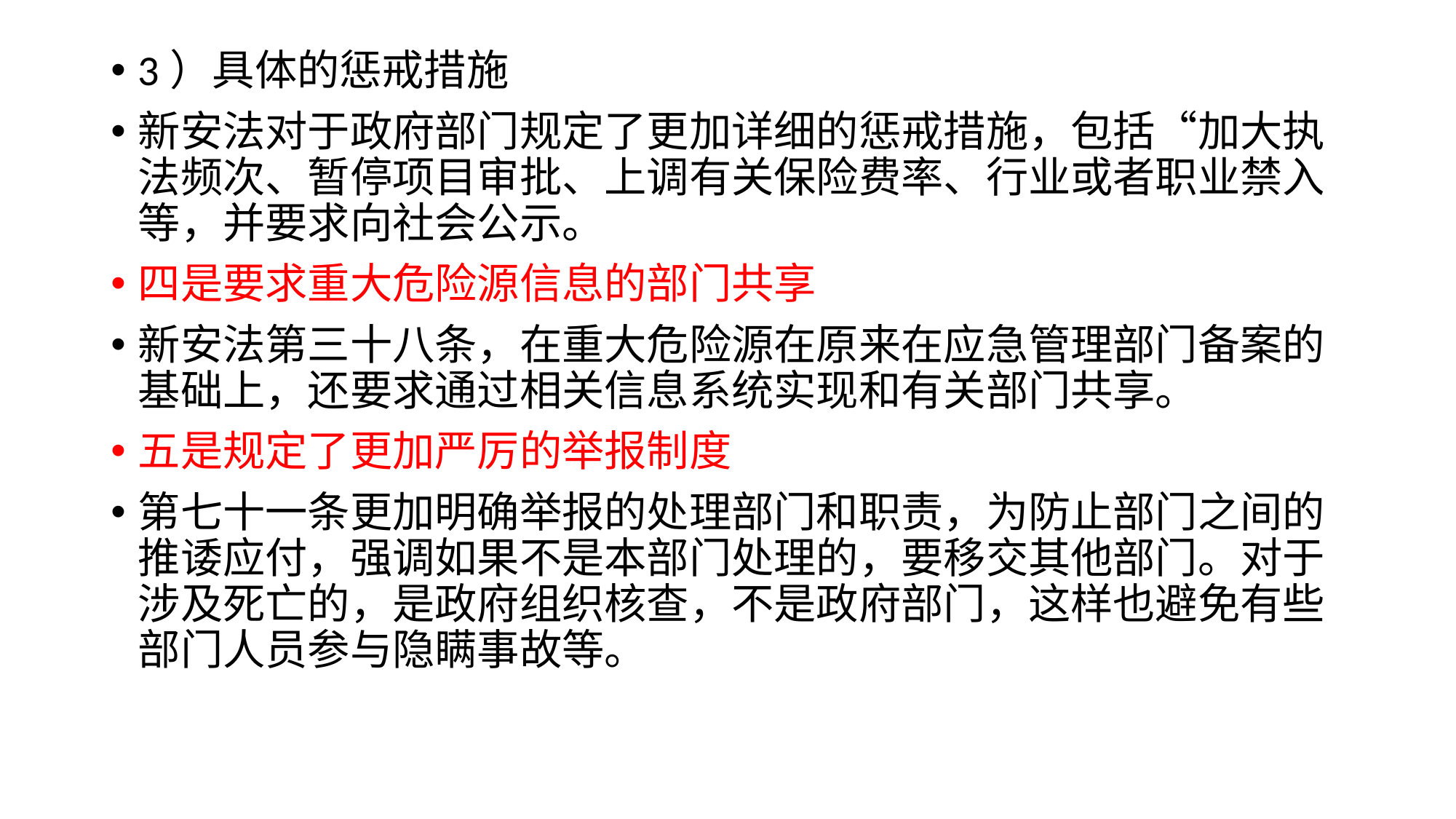

#
3）具体的惩戒措施
新安法对于政府部门规定了更加详细的惩戒措施，包括“加大执法频次、暂停项目审批、上调有关保险费率、行业或者职业禁入等，并要求向社会公示。
四是要求重大危险源信息的部门共享
新安法第三十八条，在重大危险源在原来在应急管理部门备案的基础上，还要求通过相关信息系统实现和有关部门共享。
五是规定了更加严厉的举报制度
第七十一条更加明确举报的处理部门和职责，为防止部门之间的推诿应付，强调如果不是本部门处理的，要移交其他部门。对于涉及死亡的，是政府组织核查，不是政府部门，这样也避免有些部门人员参与隐瞒事故等。
118